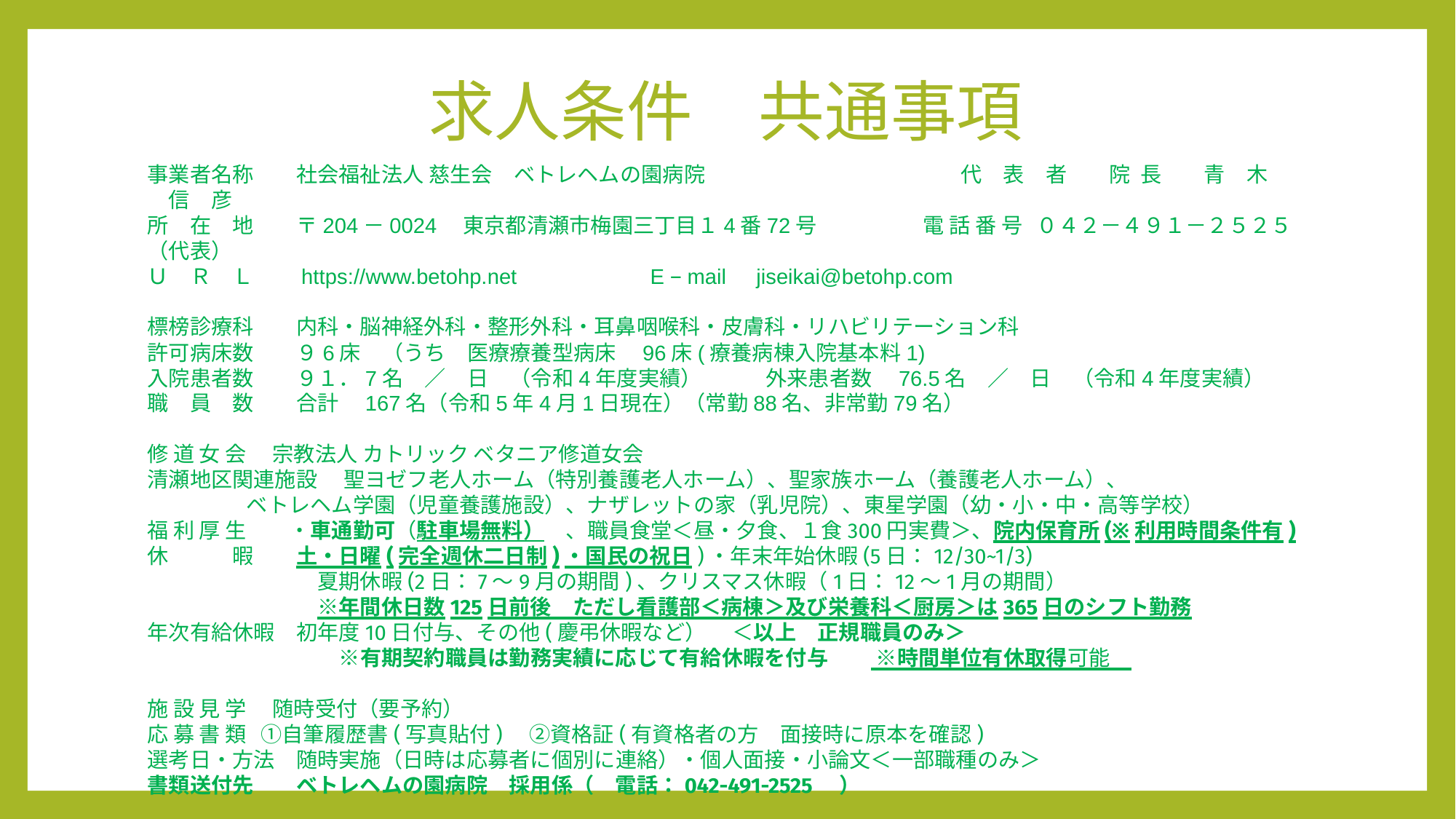

# 求人条件　共通事項
事業者名称　　社会福祉法人 慈生会　ベトレヘムの園病院　　　　　　　　　　　　代　表　者　　院  長　　青　木　　信　彦
所　在　地　　〒204－0024　東京都清瀬市梅園三丁目１4番72号　　　　　電 話 番 号   ０４２－４９１－２５２５（代表）
Ｕ　Ｒ　Ｌ　　https://www.betohp.net　　　　　　E – mail     jiseikai@betohp.com
標榜診療科　　内科・脳神経外科・整形外科・耳鼻咽喉科・皮膚科・リハビリテーション科
許可病床数　　９6床　（うち　医療療養型病床　96床(療養病棟入院基本料1)
入院患者数　　９１．7名　／　日　（令和4年度実績）　　　外来患者数　76.5名　／　日　（令和4年度実績）
職　員　数　　合計　167名（令和5年4月1日現在）（常勤88名、非常勤79名）
修 道 女 会　 宗教法人 カトリック ベタニア修道女会
清瀬地区関連施設 　聖ヨゼフ老人ホーム（特別養護老人ホーム）、聖家族ホーム（養護老人ホーム）、
                     ベトレヘム学園（児童養護施設）、ナザレットの家（乳児院）、東星学園（幼・小・中・高等学校）
福 利 厚 生　　・車通勤可（駐車場無料）　、職員食堂＜昼・夕食、１食300円実費＞、院内保育所(※利用時間条件有)
休　　　暇　　土・日曜(完全週休二日制)・国民の祝日)・年末年始休暇(5日：12/30~1/3)
　　　　　　　　夏期休暇(2日：7～9月の期間)、クリスマス休暇（1日：12～1月の期間）
　　　　　　　　※年間休日数125日前後　ただし看護部＜病棟＞及び栄養科＜厨房＞は365日のシフト勤務　
年次有給休暇　初年度10日付与、その他(慶弔休暇など）　 ＜以上　正規職員のみ＞
　　　　　　　　　※有期契約職員は勤務実績に応じて有給休暇を付与　　 ※時間単位有休取得可能　
施 設 見 学　 随時受付（要予約）
応 募 書 類   ①自筆履歴書(写真貼付)　②資格証(有資格者の方　面接時に原本を確認)
選考日・方法　随時実施（日時は応募者に個別に連絡）・個人面接・小論文＜一部職種のみ＞
書類送付先　　ベトレヘムの園病院　採用係（　電話：042-491-2525　）